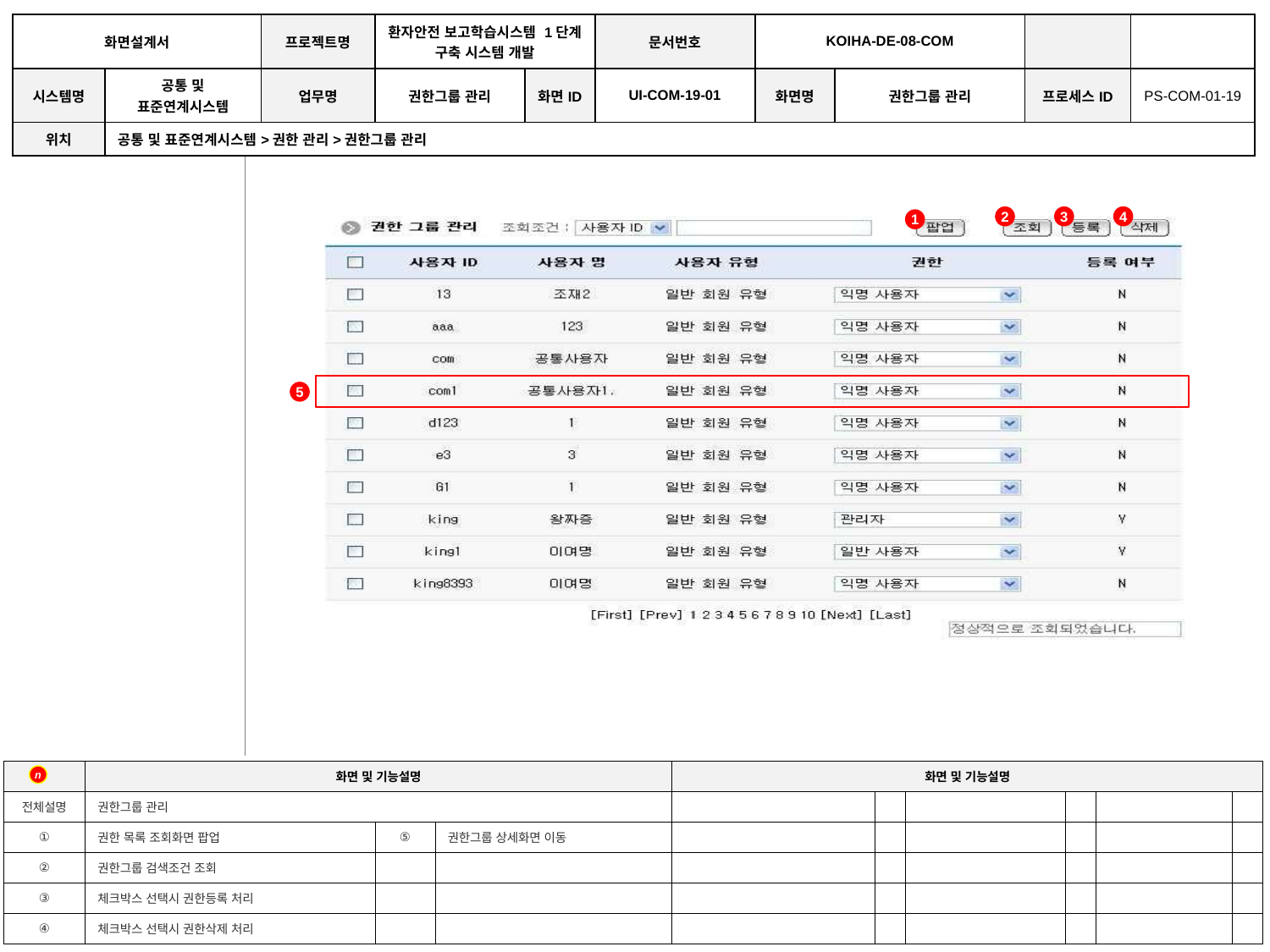

| 화면설계서 |  | 프로젝트명 | 환자안전 보고학습시스템 1단계 구축 시스템 개발 |  | 문서번호 | KOIHA-DE-08-COM |  |  |  |
| --- | --- | --- | --- | --- | --- | --- | --- | --- | --- |
| 시스템명 | 공통 및 표준연계시스템 | 업무명 | 권한그룹 관리 | 화면ID | UI-COM-19-01 | 화면명 | 권한그룹 관리 | 프로세스ID | PS-COM-01-19 |
| 위치 | 공통 및 표준연계시스템>권한 관리>권한그룹 관리 |  |  |  |  |  |  |  |  |
4
2
3
1

5
|  | 화면 및 기능설명 |  |  | 화면 및 기능설명 |  |  |  |  |  |
| --- | --- | --- | --- | --- | --- | --- | --- | --- | --- |
| 전체설명 | 권한그룹 관리 |  |  |  |  |  |  |  |  |
| ① | 권한 목록 조회화면 팝업 | ⑤ | 권한그룹 상세화면 이동 |  |  |  |  |  |  |
| ② | 권한그룹 검색조건 조회 |  |  |  |  |  |  |  |  |
| ③ | 체크박스 선택시 권한등록 처리 |  |  |  |  |  |  |  |  |
| ④ | 체크박스 선택시 권한삭제 처리 |  |  |  |  |  |  |  |  |
n